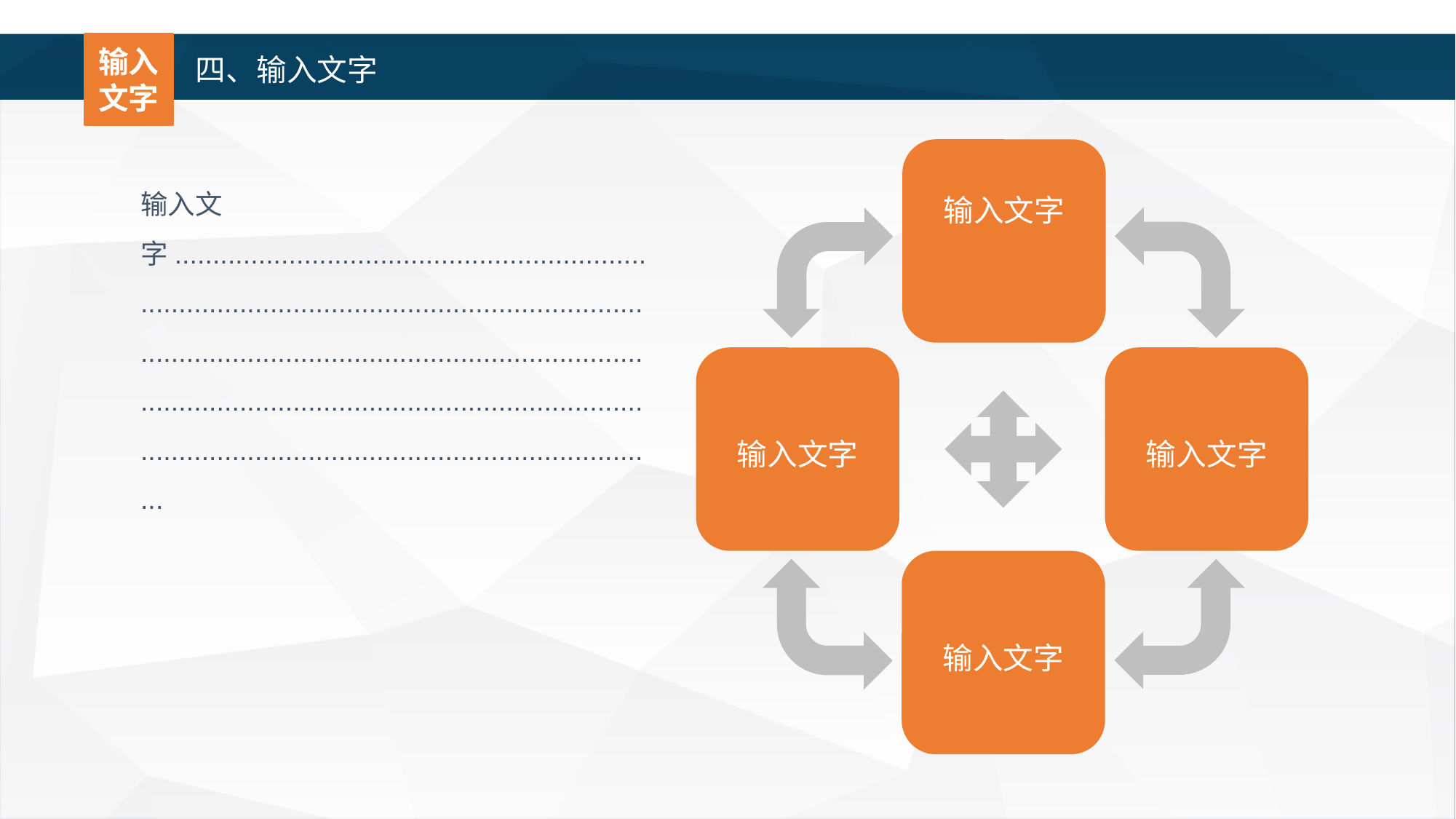

输入文字
四、输入文字

输入文字
输入文字.........................................................................................................................................................................................................................................................................................................................................

输入文字

输入文字

输入文字